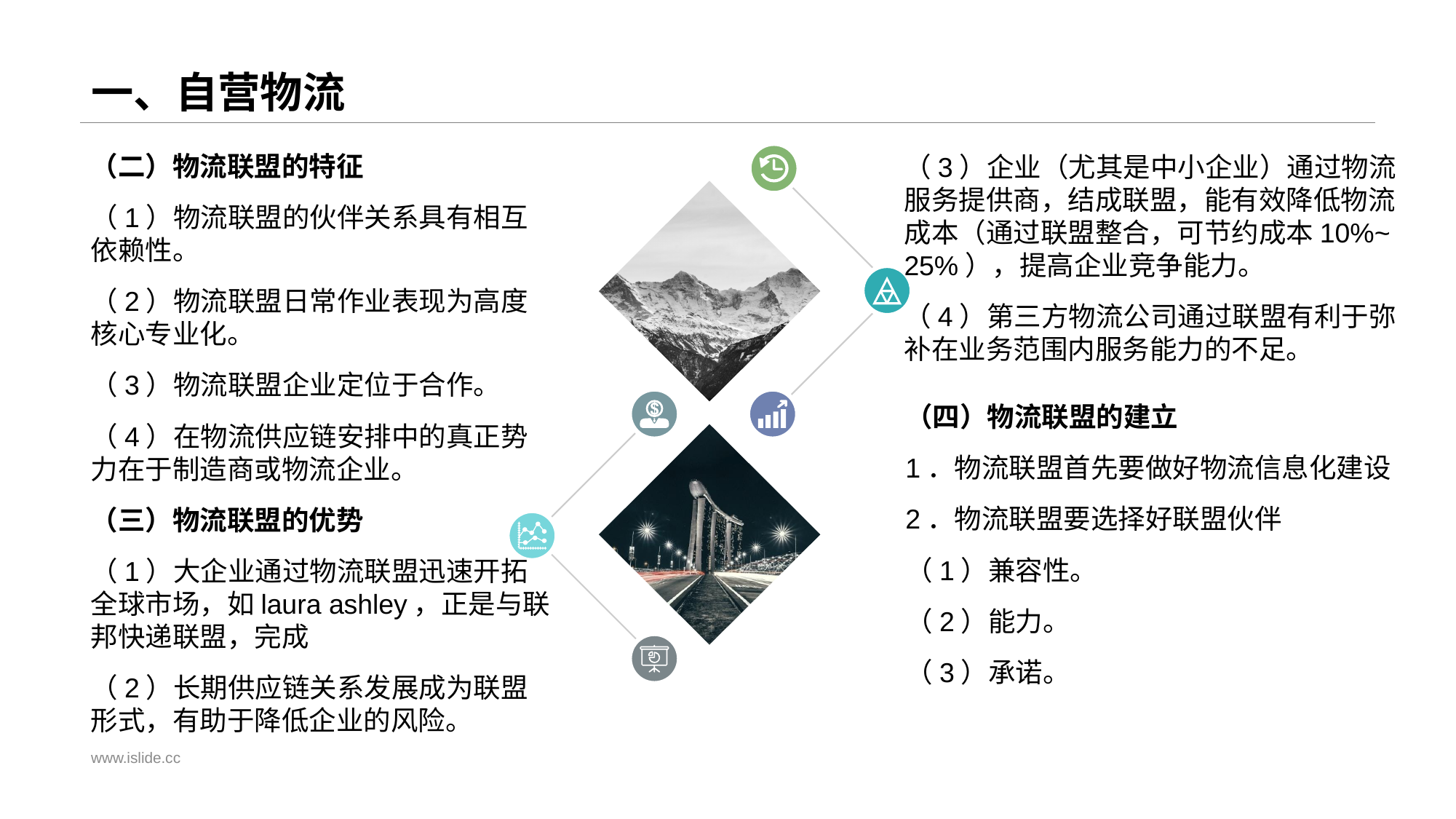

# 一、自营物流

（二）物流联盟的特征
（1）物流联盟的伙伴关系具有相互依赖性。
（2）物流联盟日常作业表现为高度核心专业化。
（3）物流联盟企业定位于合作。
（4）在物流供应链安排中的真正势力在于制造商或物流企业。
（三）物流联盟的优势
（1）大企业通过物流联盟迅速开拓全球市场，如laura ashley，正是与联邦快递联盟，完成
（2）长期供应链关系发展成为联盟形式，有助于降低企业的风险。

（3）企业（尤其是中小企业）通过物流服务提供商，结成联盟，能有效降低物流成本（通过联盟整合，可节约成本10%~ 25%），提高企业竞争能力。
（4）第三方物流公司通过联盟有利于弥补在业务范围内服务能力的不足。
（四）物流联盟的建立
1．物流联盟首先要做好物流信息化建设
2．物流联盟要选择好联盟伙伴
（1）兼容性。
（2）能力。
（3）承诺。
www.islide.cc
8